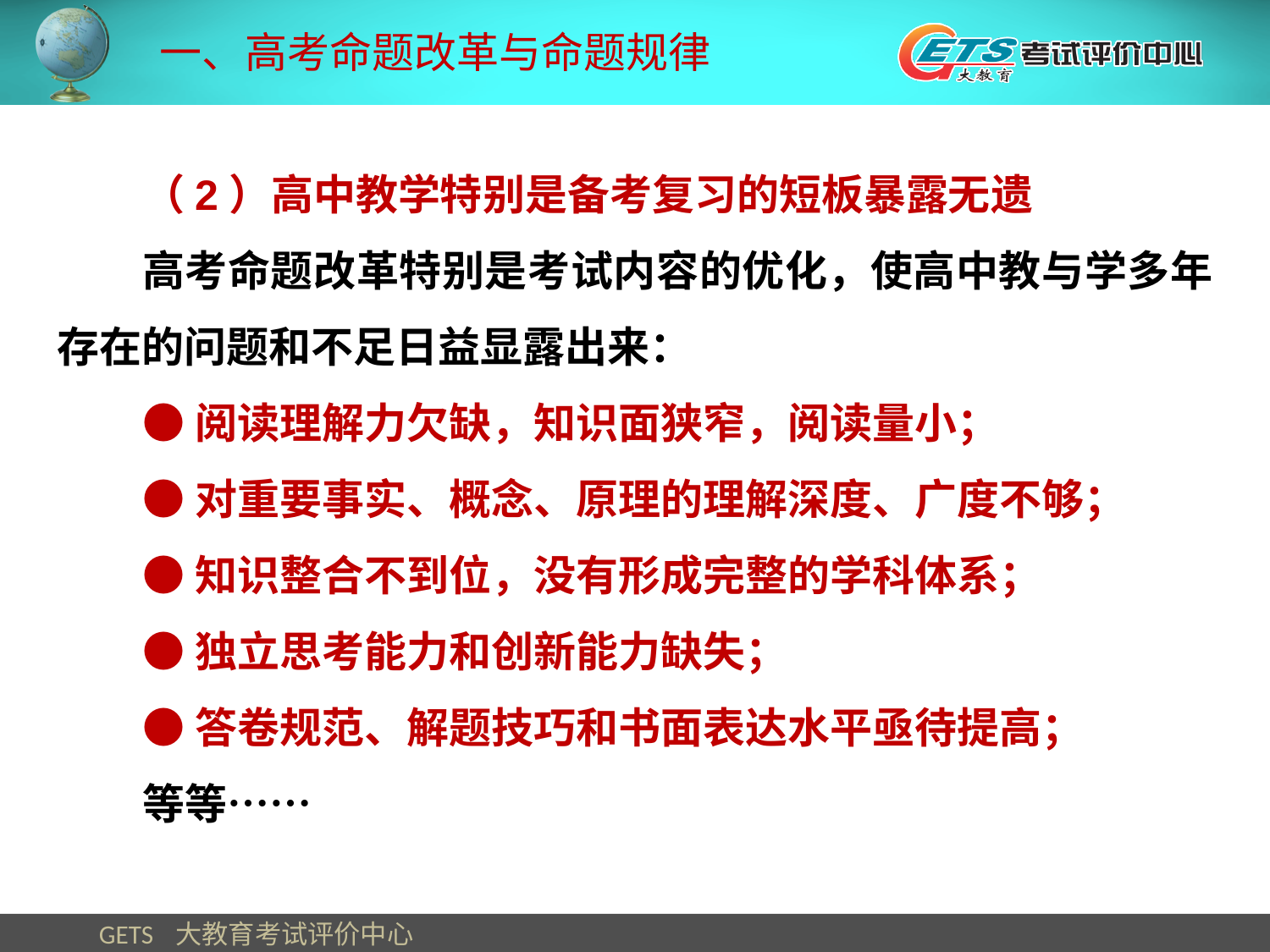

一、高考命题改革与命题规律
（2）高中教学特别是备考复习的短板暴露无遗
高考命题改革特别是考试内容的优化，使高中教与学多年存在的问题和不足日益显露出来：
●阅读理解力欠缺，知识面狭窄，阅读量小；
●对重要事实、概念、原理的理解深度、广度不够；
●知识整合不到位，没有形成完整的学科体系；
●独立思考能力和创新能力缺失；
●答卷规范、解题技巧和书面表达水平亟待提高；
等等……